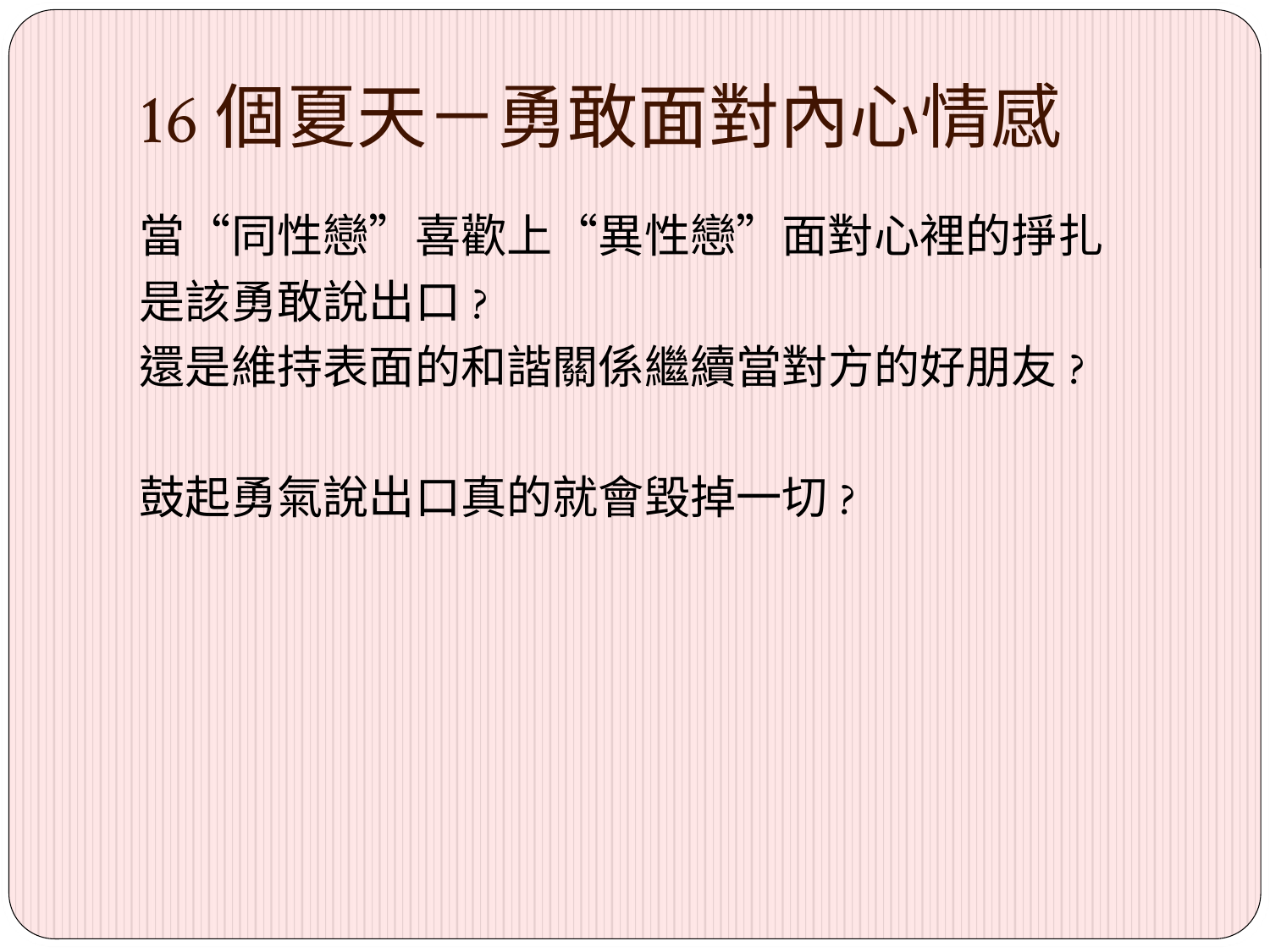

# 16個夏天－勇敢面對內心情感
當“同性戀”喜歡上“異性戀”面對心裡的掙扎
是該勇敢說出口?
還是維持表面的和諧關係繼續當對方的好朋友?

鼓起勇氣說出口真的就會毀掉一切?